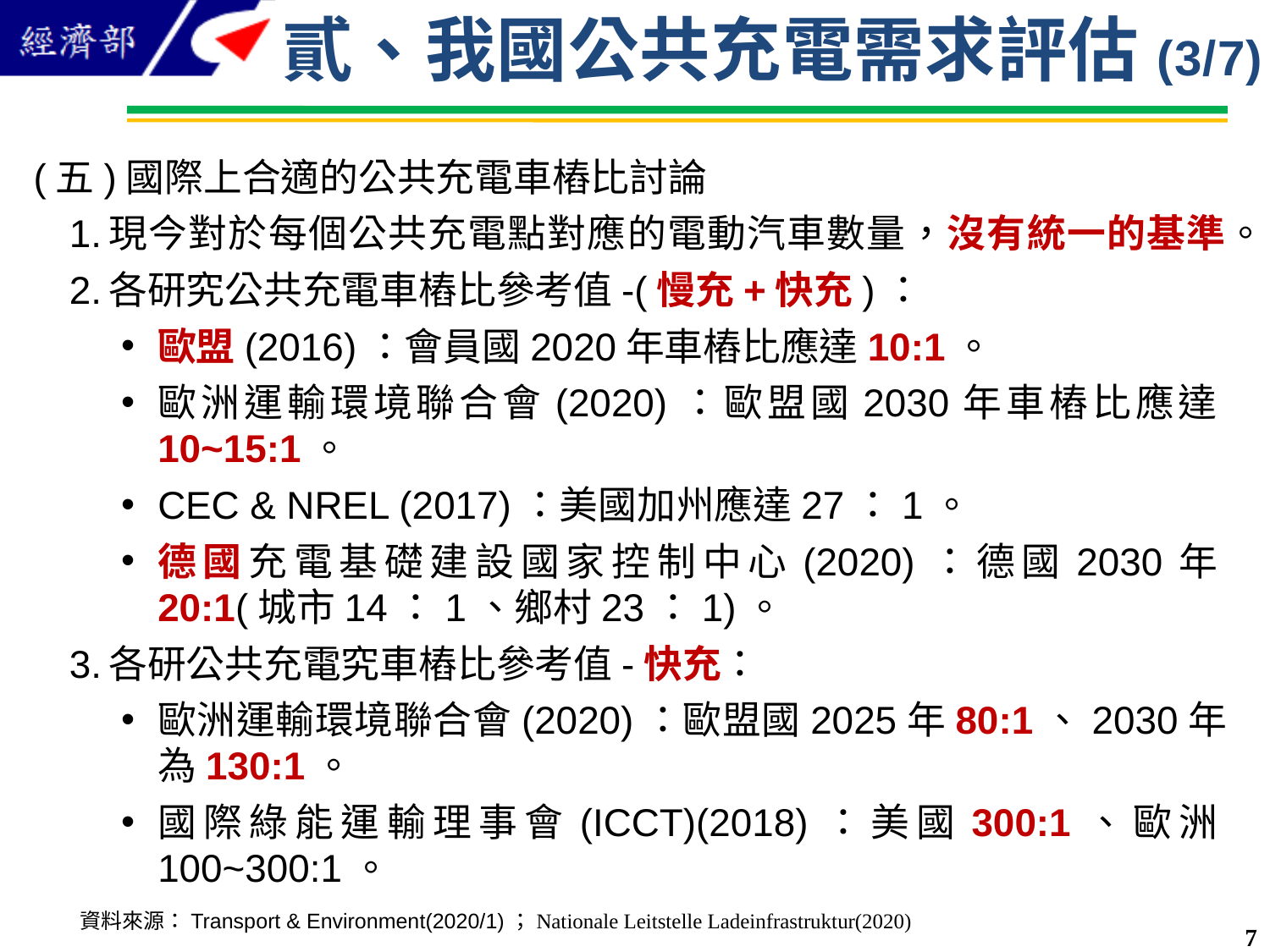

貳、我國公共充電需求評估(3/7)
(五)國際上合適的公共充電車樁比討論
現今對於每個公共充電點對應的電動汽車數量，沒有統一的基準。
各研究公共充電車樁比參考值-(慢充+快充)：
歐盟(2016)：會員國2020年車樁比應達10:1。
歐洲運輸環境聯合會(2020)：歐盟國2030年車樁比應達10~15:1。
CEC & NREL (2017)：美國加州應達27：1。
德國充電基礎建設國家控制中心(2020)：德國2030年20:1(城市14：1、鄉村23：1)。
各研公共充電究車樁比參考值-快充：
歐洲運輸環境聯合會(2020)：歐盟國2025年80:1、2030年為130:1。
國際綠能運輸理事會(ICCT)(2018)：美國300:1、歐洲100~300:1。
資料來源：Transport & Environment(2020/1)；Nationale Leitstelle Ladeinfrastruktur(2020)
7